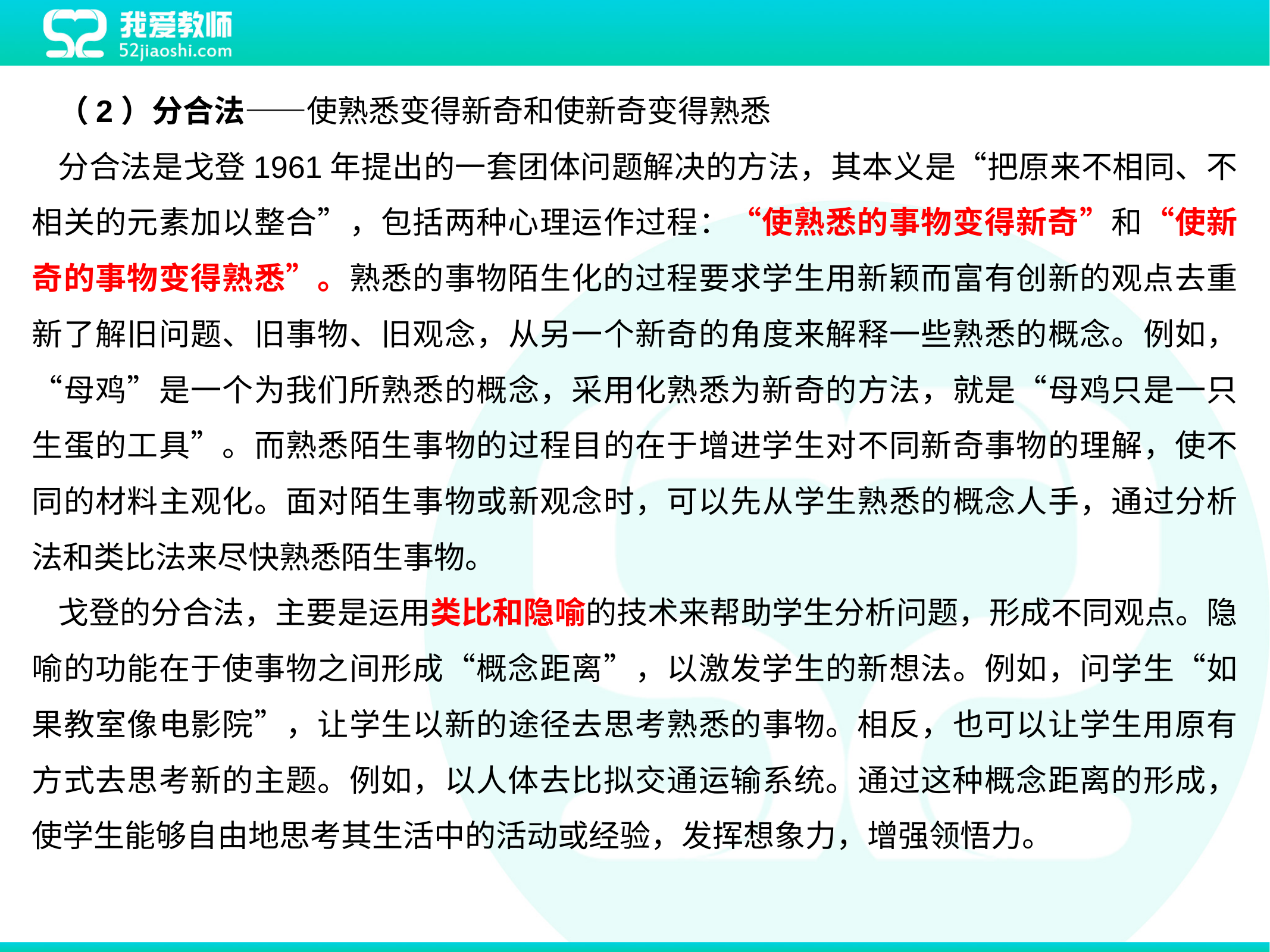

（2）分合法——使熟悉变得新奇和使新奇变得熟悉
分合法是戈登1961年提出的一套团体问题解决的方法，其本义是“把原来不相同、不相关的元素加以整合”，包括两种心理运作过程：“使熟悉的事物变得新奇”和“使新奇的事物变得熟悉”。熟悉的事物陌生化的过程要求学生用新颖而富有创新的观点去重新了解旧问题、旧事物、旧观念，从另一个新奇的角度来解释一些熟悉的概念。例如，“母鸡”是一个为我们所熟悉的概念，采用化熟悉为新奇的方法，就是“母鸡只是一只生蛋的工具”。而熟悉陌生事物的过程目的在于增进学生对不同新奇事物的理解，使不同的材料主观化。面对陌生事物或新观念时，可以先从学生熟悉的概念人手，通过分析法和类比法来尽快熟悉陌生事物。
戈登的分合法，主要是运用类比和隐喻的技术来帮助学生分析问题，形成不同观点。隐喻的功能在于使事物之间形成“概念距离”，以激发学生的新想法。例如，问学生“如果教室像电影院”，让学生以新的途径去思考熟悉的事物。相反，也可以让学生用原有方式去思考新的主题。例如，以人体去比拟交通运输系统。通过这种概念距离的形成，使学生能够自由地思考其生活中的活动或经验，发挥想象力，增强领悟力。